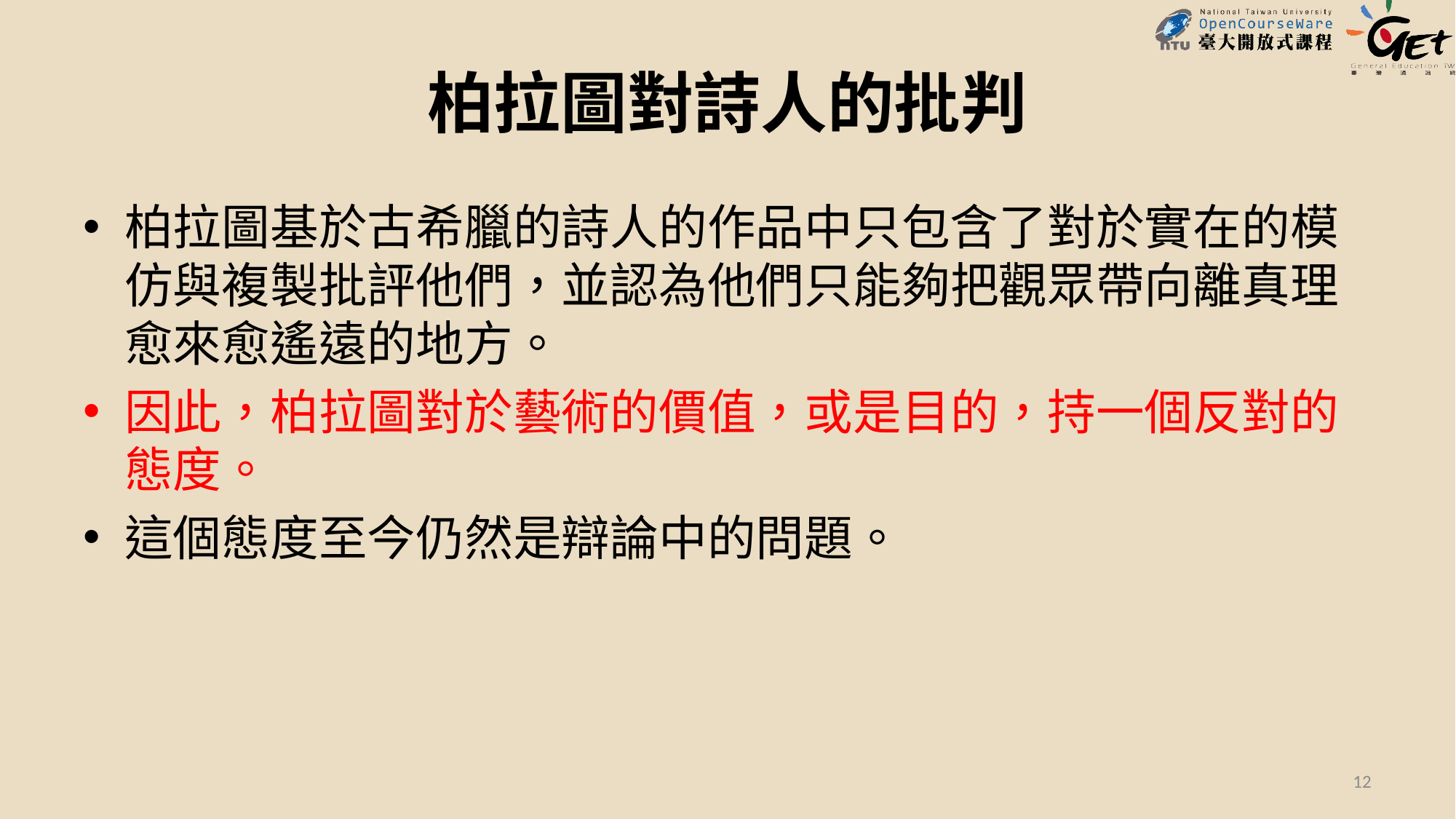

# 柏拉圖對詩人的批判
柏拉圖基於古希臘的詩人的作品中只包含了對於實在的模仿與複製批評他們，並認為他們只能夠把觀眾帶向離真理愈來愈遙遠的地方。
因此，柏拉圖對於藝術的價值，或是目的，持一個反對的態度。
這個態度至今仍然是辯論中的問題。
12